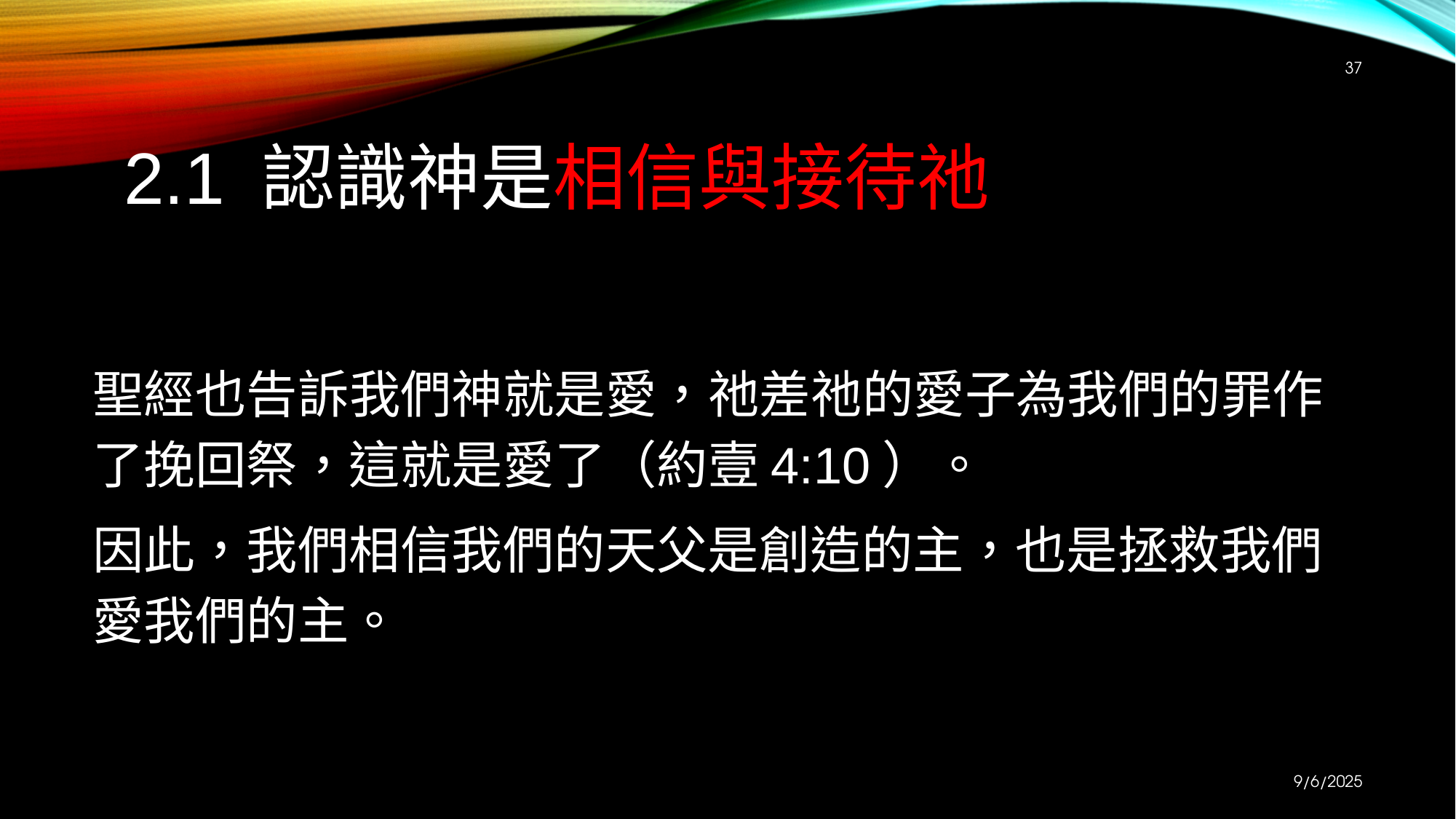

37
# 2.1 認識神是相信與接待祂

聖經也告訴我們神就是愛，祂差祂的愛子為我們的罪作了挽回祭，這就是愛了（約壹4:10）。
因此，我們相信我們的天父是創造的主，也是拯救我們愛我們的主。

9/6/2025